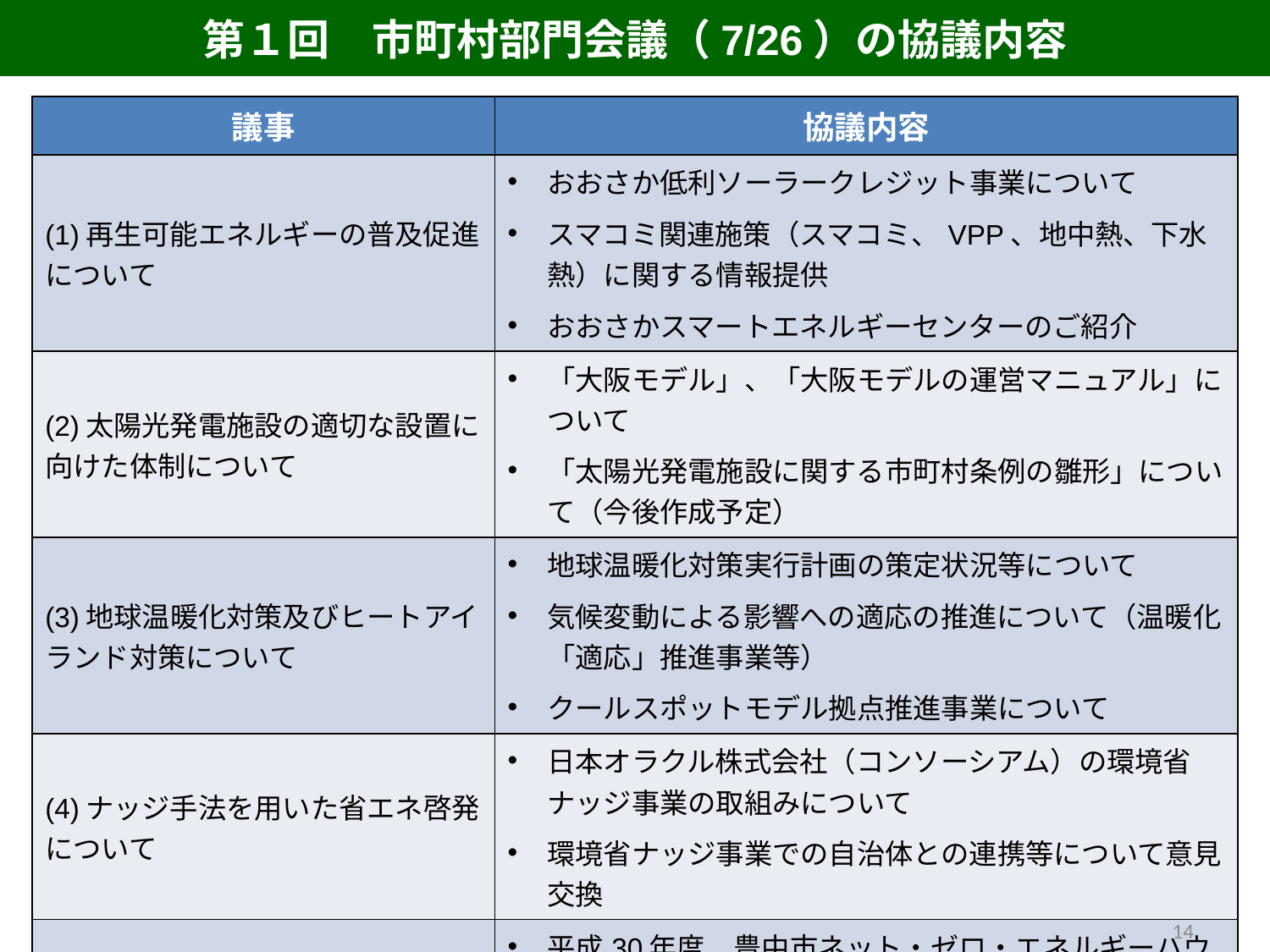

第１回　市町村部門会議（7/26）の協議内容
| 議事 | 協議内容 |
| --- | --- |
| (1)再生可能エネルギーの普及促進について | おおさか低利ソーラークレジット事業について スマコミ関連施策（スマコミ、VPP、地中熱、下水熱）に関する情報提供 おおさかスマートエネルギーセンターのご紹介 |
| (2)太陽光発電施設の適切な設置に向けた体制について | 「大阪モデル」、「大阪モデルの運営マニュアル」について 「太陽光発電施設に関する市町村条例の雛形」について（今後作成予定） |
| (3)地球温暖化対策及びヒートアイランド対策について | 地球温暖化対策実行計画の策定状況等について 気候変動による影響への適応の推進について（温暖化「適応」推進事業等） クールスポットモデル拠点推進事業について |
| (4)ナッジ手法を用いた省エネ啓発について | 日本オラクル株式会社（コンソーシアム）の環境省ナッジ事業の取組みについて 環境省ナッジ事業での自治体との連携等について意見交換 |
| (5)その他（各主体からの情報提供等） | 平成30年度　豊中市ネット・ゼロ・エネルギーハウス（ZEH）普及促進補助金【豊中市】 吹田市電力の調達に係る環境配慮方針【吹田市】 『かどま七夕キャンドルナイト～光と音が彩る世界へようこそ！～』を開催しました。【門真市】 |
14